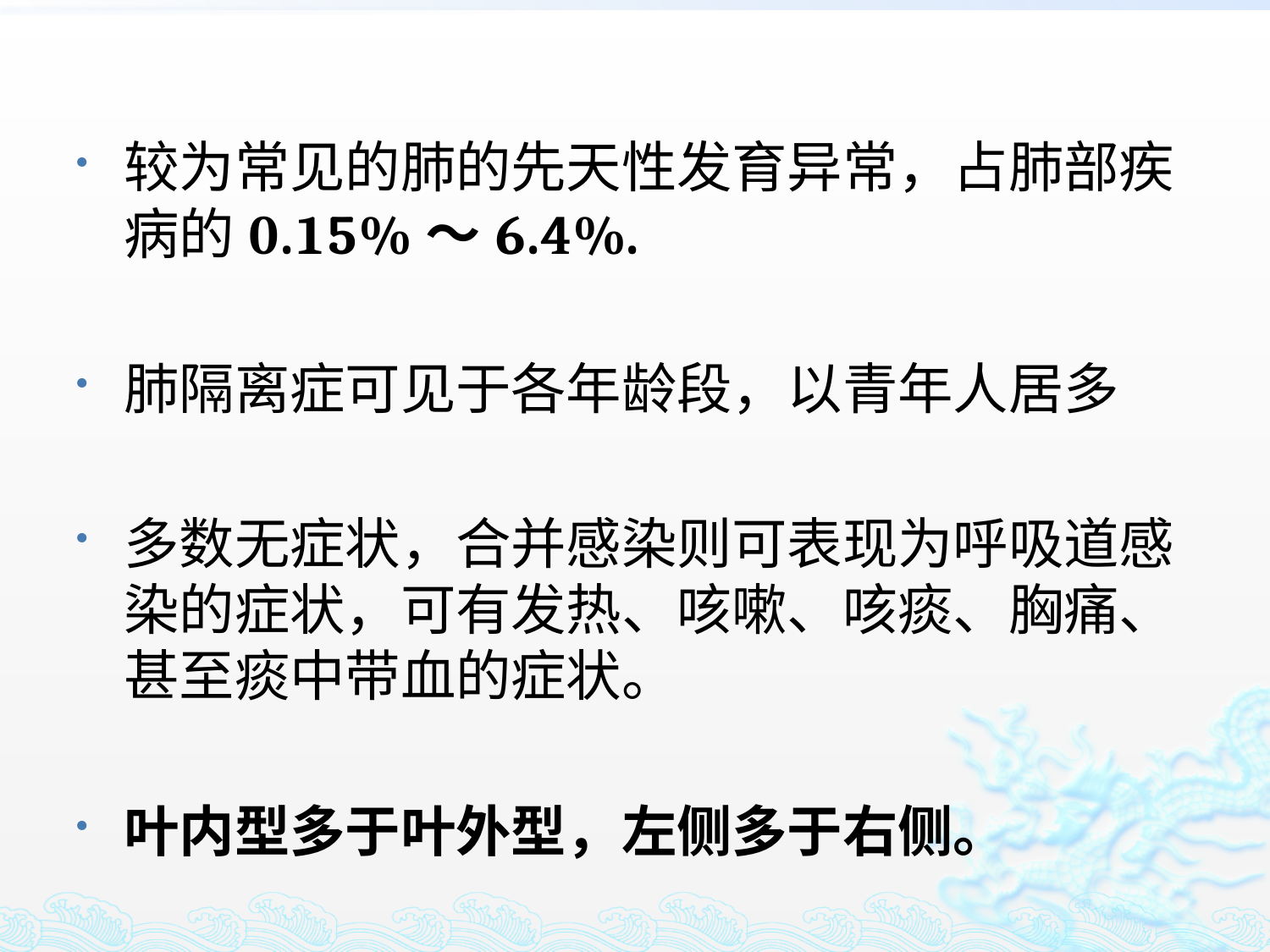

较为常见的肺的先天性发育异常，占肺部疾病的0.15%～6.4%.

肺隔离症可见于各年龄段，以青年人居多

多数无症状，合并感染则可表现为呼吸道感染的症状，可有发热、咳嗽、咳痰、胸痛、甚至痰中带血的症状。

叶内型多于叶外型，左侧多于右侧。